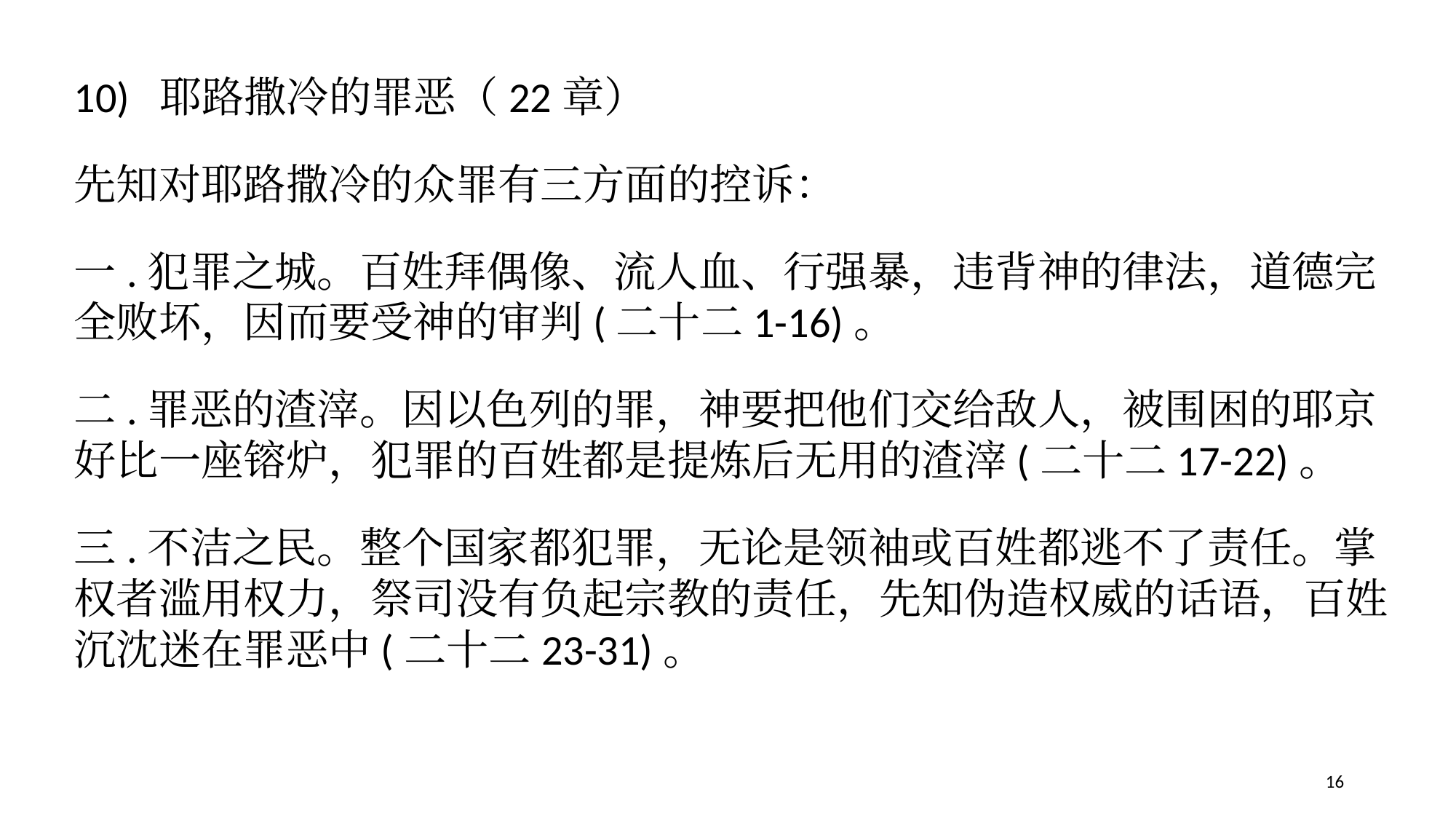

10)  耶路撒冷的罪恶（22章）
先知对耶路撒冷的众罪有三方面的控诉：
一.犯罪之城。百姓拜偶像、流人血、行强暴，违背神的律法，道德完全败坏，因而要受神的审判(二十二1-16)。
二.罪恶的渣滓。因以色列的罪，神要把他们交给敌人，被围困的耶京好比一座镕炉，犯罪的百姓都是提炼后无用的渣滓(二十二17-22)。
三.不洁之民。整个国家都犯罪，无论是领袖或百姓都逃不了责任。掌权者滥用权力，祭司没有负起宗教的责任，先知伪造权威的话语，百姓沉沈迷在罪恶中(二十二23-31)。
16